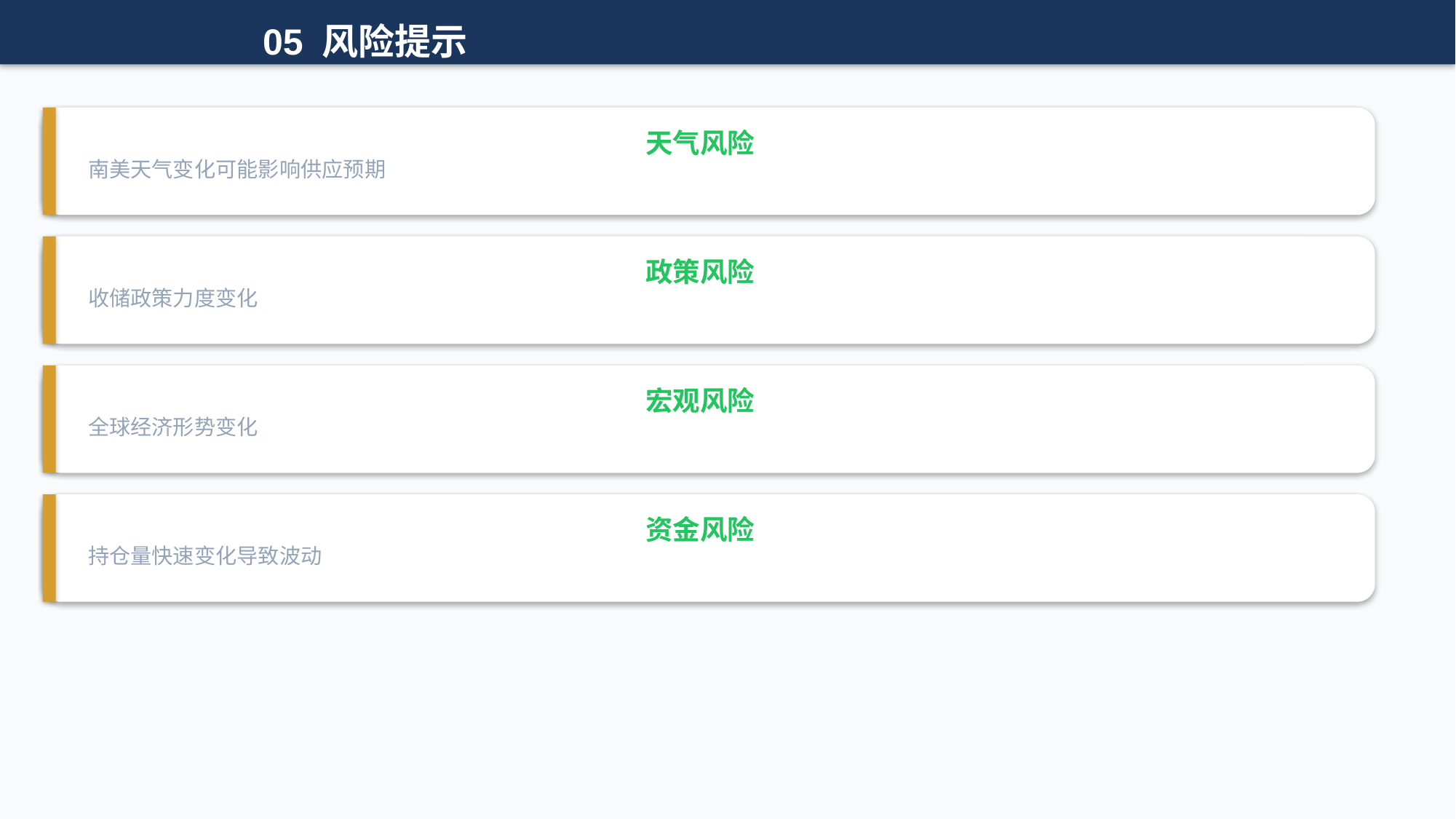

05 风险提示

天气风险
南美天气变化可能影响供应预期

政策风险
收储政策力度变化

宏观风险
全球经济形势变化

资金风险
持仓量快速变化导致波动